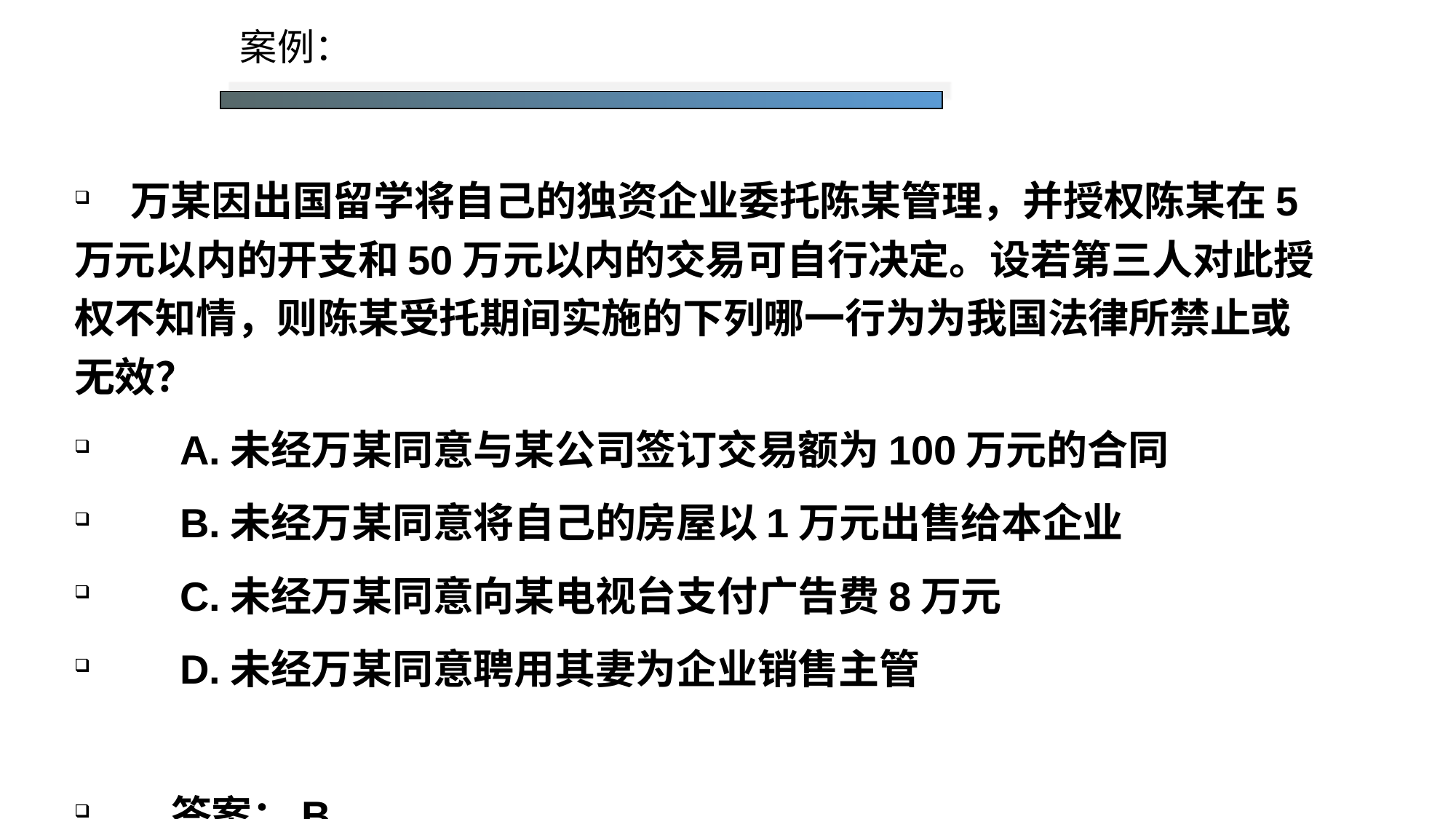

# 案例：

万万某因出国留学将自己的独资企业委托陈某管理，并授权陈某在5万元以内的开支和50万元以内的交易可自行决定。设若第三人对此授权不知情，则陈某受托期间实施的下列哪一行为为我国法律所禁止或无效？
　　A.未经万某同意与某公司签订交易额为100万元的合同
　　B.未经万某同意将自己的房屋以1万元出售给本企业
　　C.未经万某同意向某电视台支付广告费8万元
　　D.未经万某同意聘用其妻为企业销售主管

　　答案：B
29